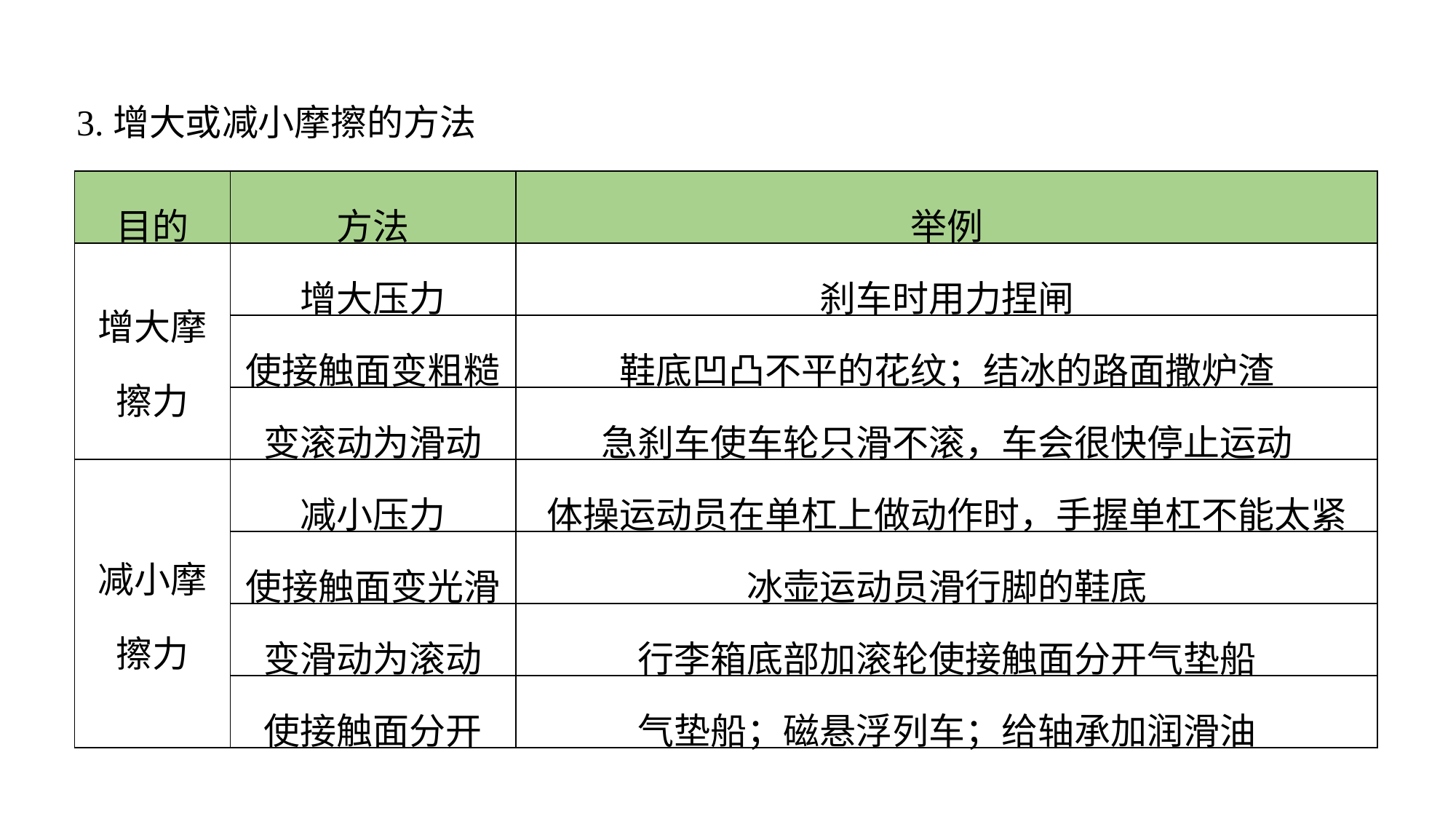

3.增大或减小摩擦的方法
| 目的 | 方法 | 举例 |
| --- | --- | --- |
| 增大摩擦力 | 增大压力 | 刹车时用力捏闸 |
|  | 使接触面变粗糙 | 鞋底凹凸不平的花纹；结冰的路面撒炉渣 |
|  | 变滚动为滑动 | 急刹车使车轮只滑不滚，车会很快停止运动 |
| 减小摩擦力 | 减小压力 | 体操运动员在单杠上做动作时，手握单杠不能太紧 |
|  | 使接触面变光滑 | 冰壶运动员滑行脚的鞋底 |
|  | 变滑动为滚动 | 行李箱底部加滚轮使接触面分开气垫船 |
|  | 使接触面分开 | 气垫船；磁悬浮列车；给轴承加润滑油 |